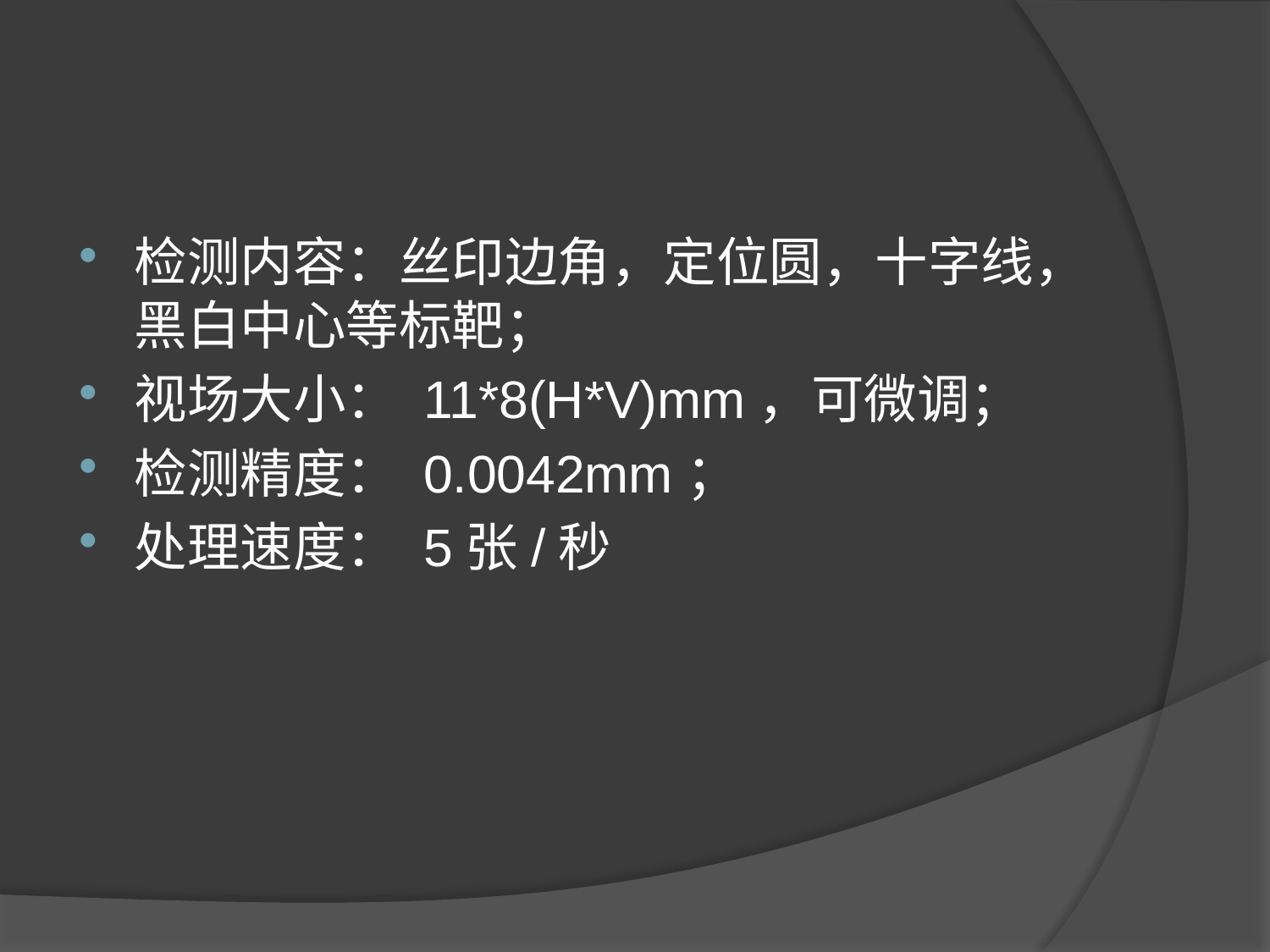

#
检测内容：丝印边角，定位圆，十字线，黑白中心等标靶；
视场大小： 11*8(H*V)mm，可微调；
检测精度： 0.0042mm；
处理速度： 5张/秒